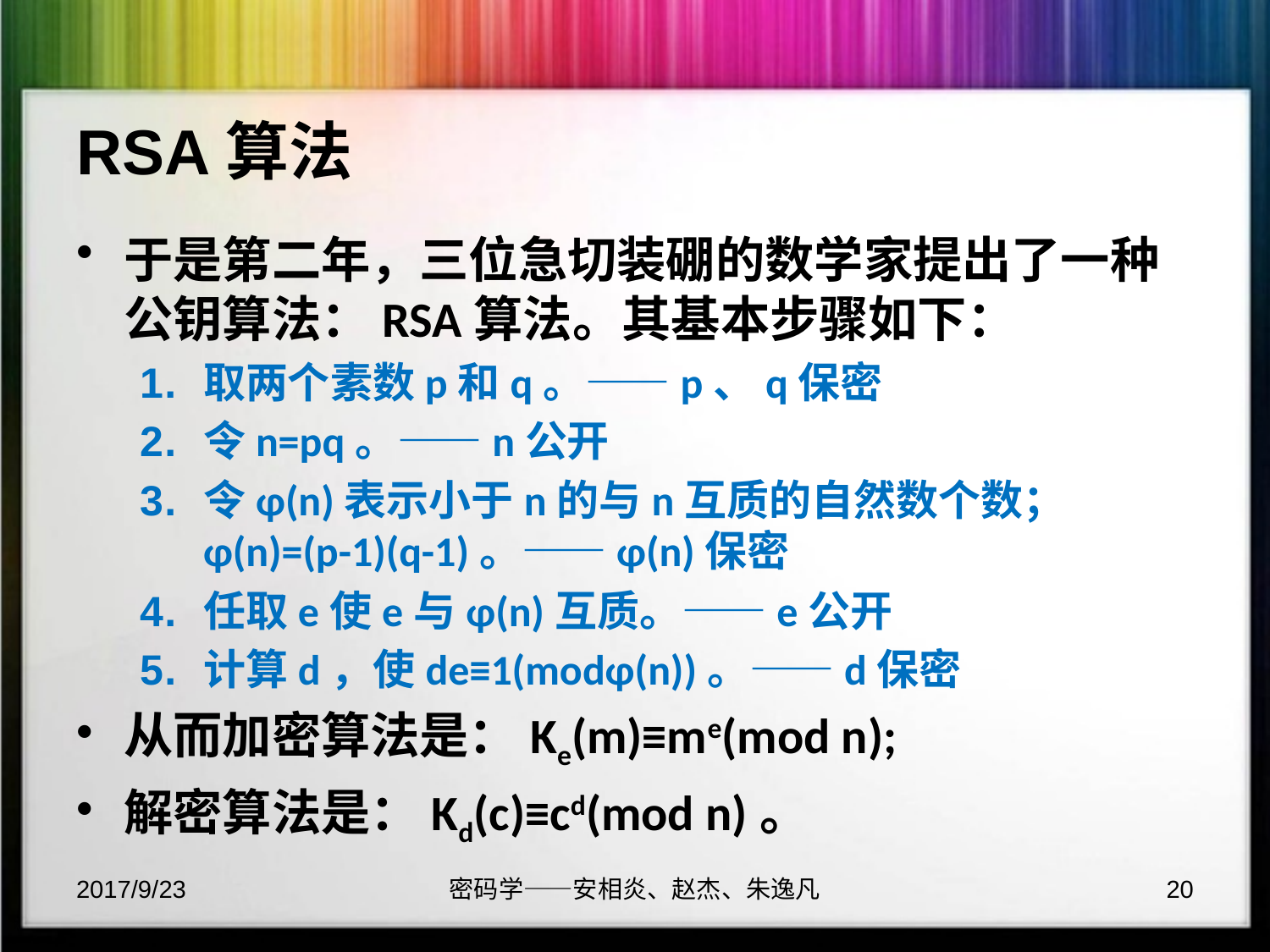

# RSA算法
于是第二年，三位急切装硼的数学家提出了一种公钥算法：RSA算法。其基本步骤如下：
取两个素数p和q。——p、q保密
令n=pq。——n公开
令φ(n)表示小于n的与n互质的自然数个数；    φ(n)=(p-1)(q-1)。——φ(n)保密
任取e使e与φ(n)互质。——e公开
计算d，使de≡1(modφ(n))。——d保密
从而加密算法是：Ke(m)≡me(mod n);
解密算法是：Kd(c)≡cd(mod n)。

2017/9/23
密码学——安相炎、赵杰、朱逸凡
20